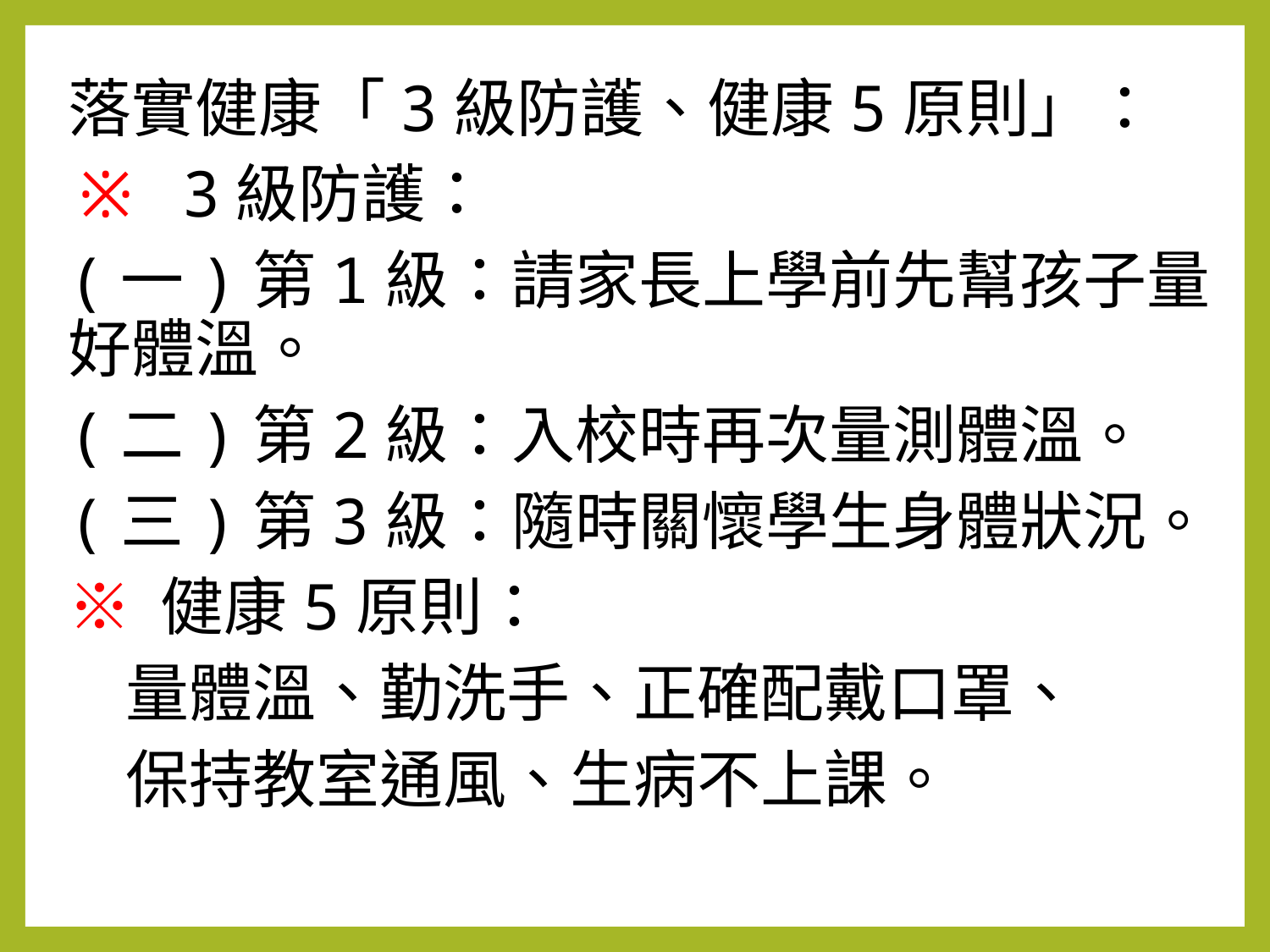

落實健康「3級防護、健康5原則」：
※ 3級防護：
(一)第1級：請家長上學前先幫孩子量好體溫。
(二)第2級：入校時再次量測體溫。
(三)第3級：隨時關懷學生身體狀況。
※ 健康5原則：
   量體溫、勤洗手、正確配戴口罩、
   保持教室通風、生病不上課。